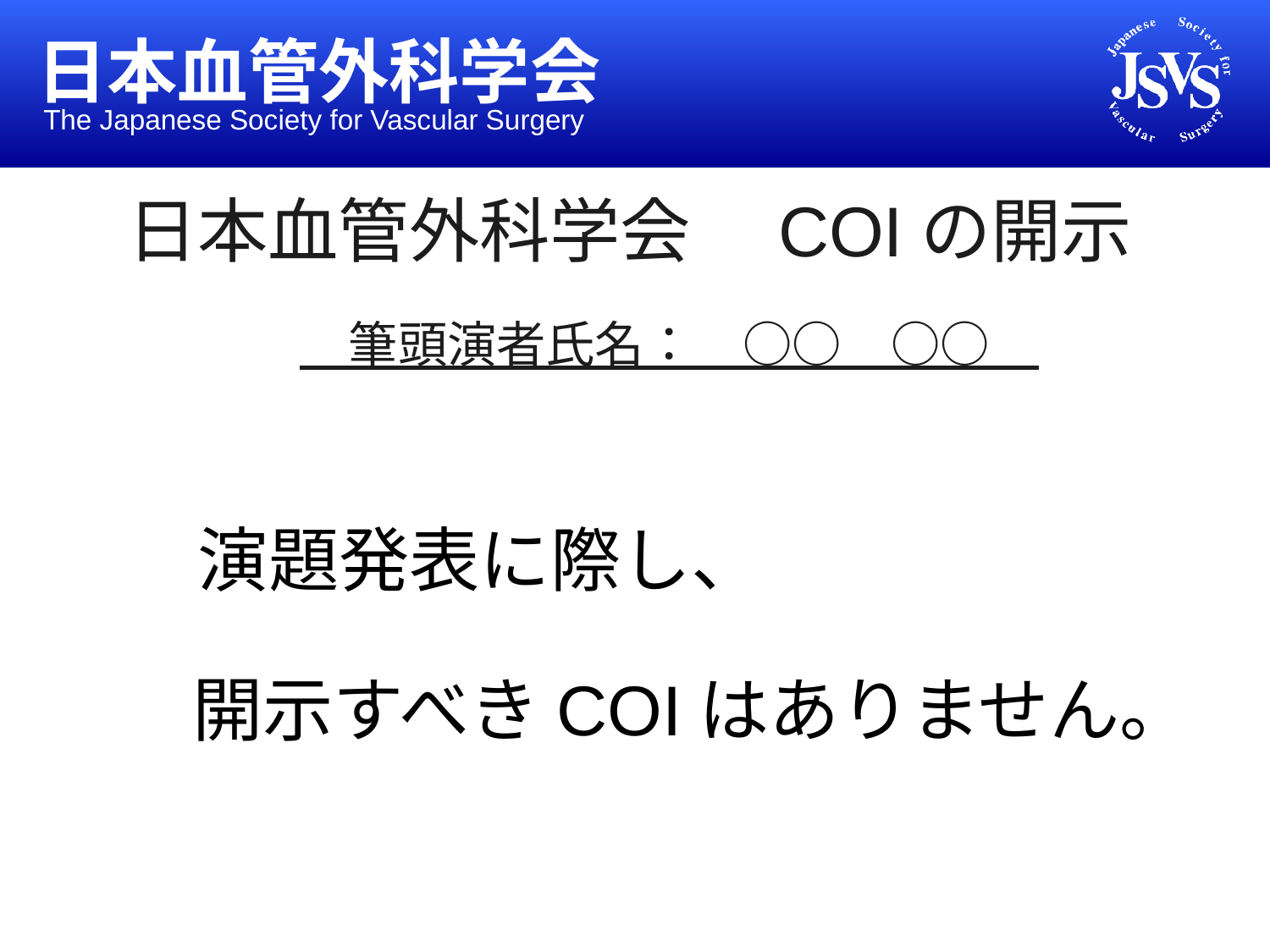

日本血管外科学会　COIの開示
　筆頭演者氏名：　○○　○○

演題発表に際し、
開示すべきCOIはありません。